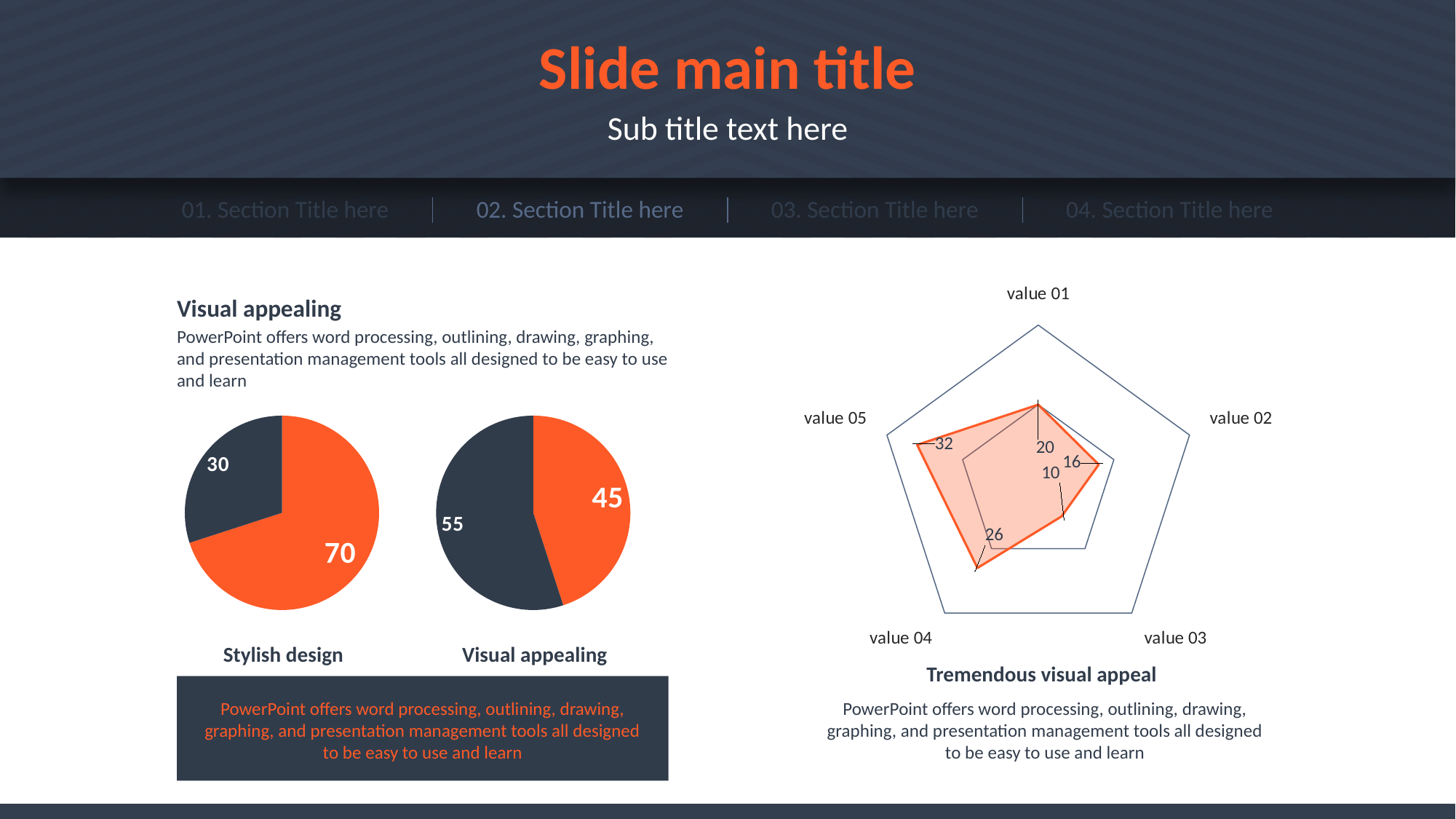

Slide main title
Sub title text here
01. Section Title here
02. Section Title here
03. Section Title here
04. Section Title here

### Chart

| Category | 계열 1 |
|---|---|
| value 01 | 20.0 |
| value 02 | 16.0 |
| value 03 | 10.0 |
| value 04 | 26.0 |
| value 05 | 32.0 |
Visual appealing
PowerPoint offers word processing, outlining, drawing, graphing, and presentation management tools all designed to be easy to use and learn

### Chart

| Category | 판매 |
|---|---|
| value01 | 70.0 |
| value02 | 30.0 |

### Chart

| Category | 판매 |
|---|---|
| value01 | 45.0 |
| value02 | 55.0 |
Stylish design
Visual appealing
Tremendous visual appeal

PowerPoint offers word processing, outlining, drawing, graphing, and presentation management tools all designed to be easy to use and learn
PowerPoint offers word processing, outlining, drawing, graphing, and presentation management tools all designed to be easy to use and learn